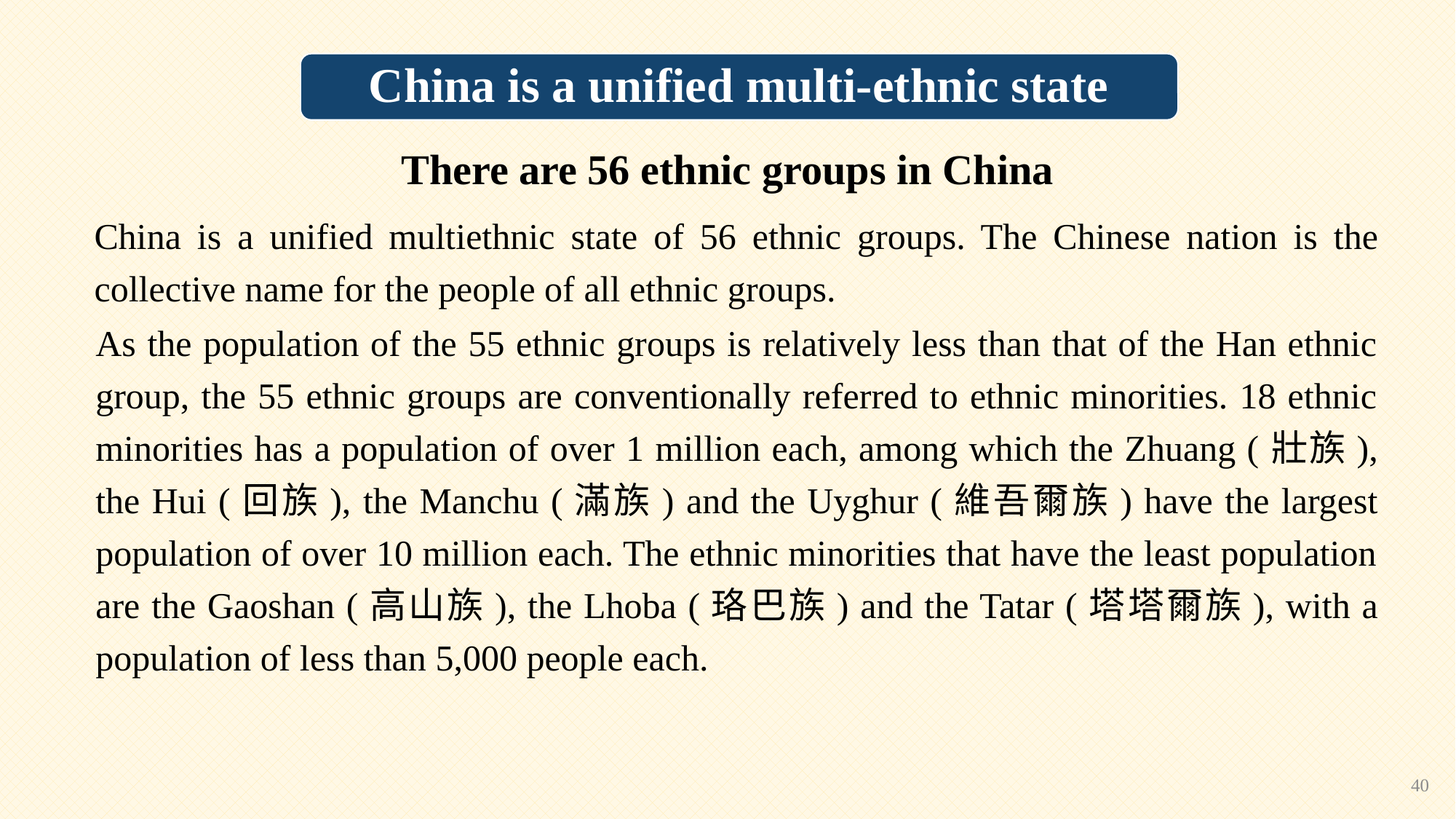

China is a unified multi-ethnic state
There are 56 ethnic groups in China
China is a unified multiethnic state of 56 ethnic groups. The Chinese nation is the collective name for the people of all ethnic groups.

As the population of the 55 ethnic groups is relatively less than that of the Han ethnic group, the 55 ethnic groups are conventionally referred to ethnic minorities. 18 ethnic minorities has a population of over 1 million each, among which the Zhuang (壯族), the Hui (回族), the Manchu (滿族) and the Uyghur (維吾爾族) have the largest population of over 10 million each. The ethnic minorities that have the least population are the Gaoshan (高山族), the Lhoba (珞巴族) and the Tatar (塔塔爾族), with a population of less than 5,000 people each.
40